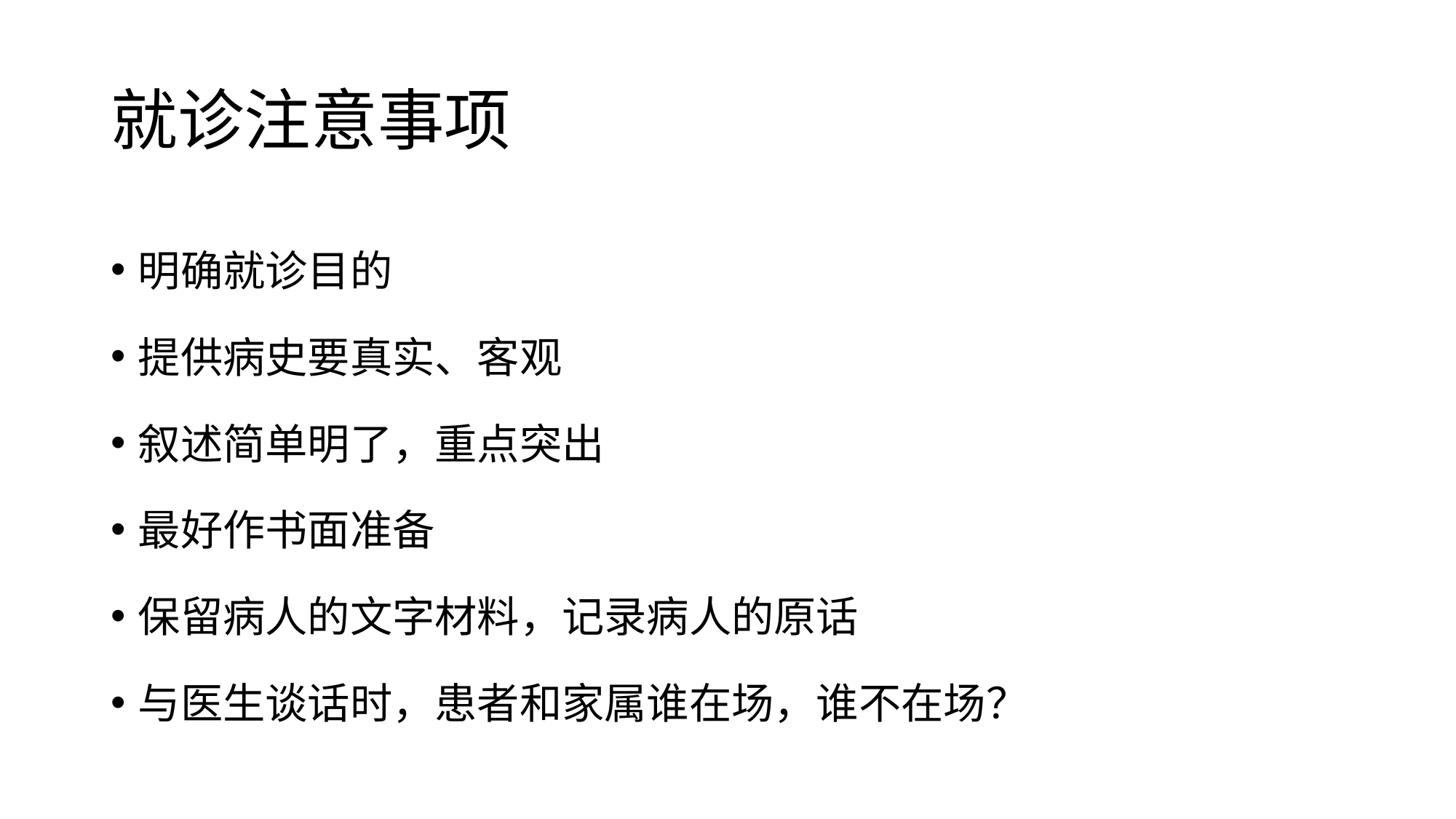

# 就诊注意事项
明确就诊目的
提供病史要真实、客观
叙述简单明了，重点突出
最好作书面准备
保留病人的文字材料，记录病人的原话
与医生谈话时，患者和家属谁在场，谁不在场？
68